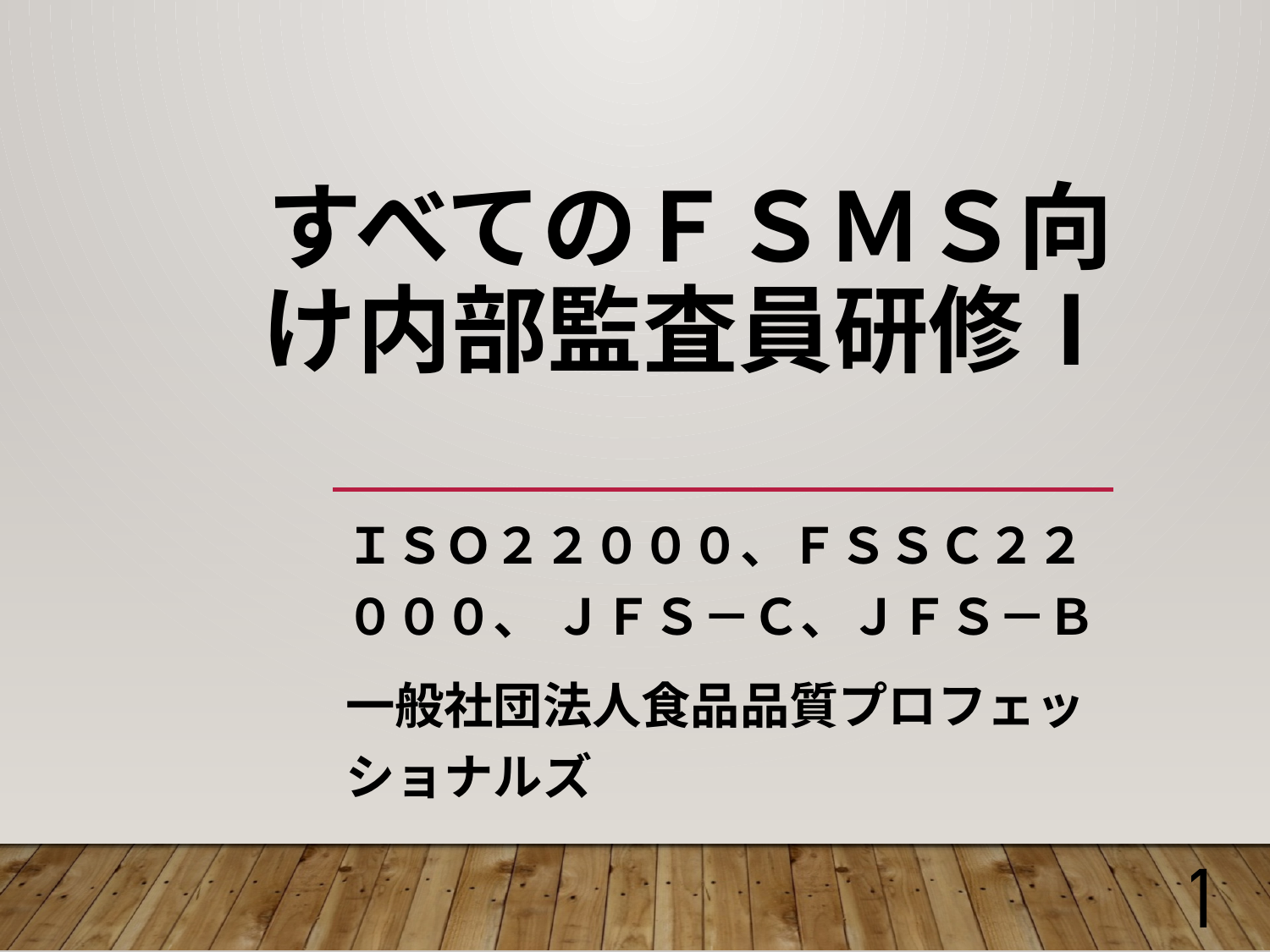

# すべてのＦＳＭＳ向け内部監査員研修Ⅰ
ＩＳＯ２２０００、ＦＳＳＣ２２０００、 ＪＦＳ－Ｃ、ＪＦＳ－Ｂ
一般社団法人食品品質プロフェッショナルズ
1